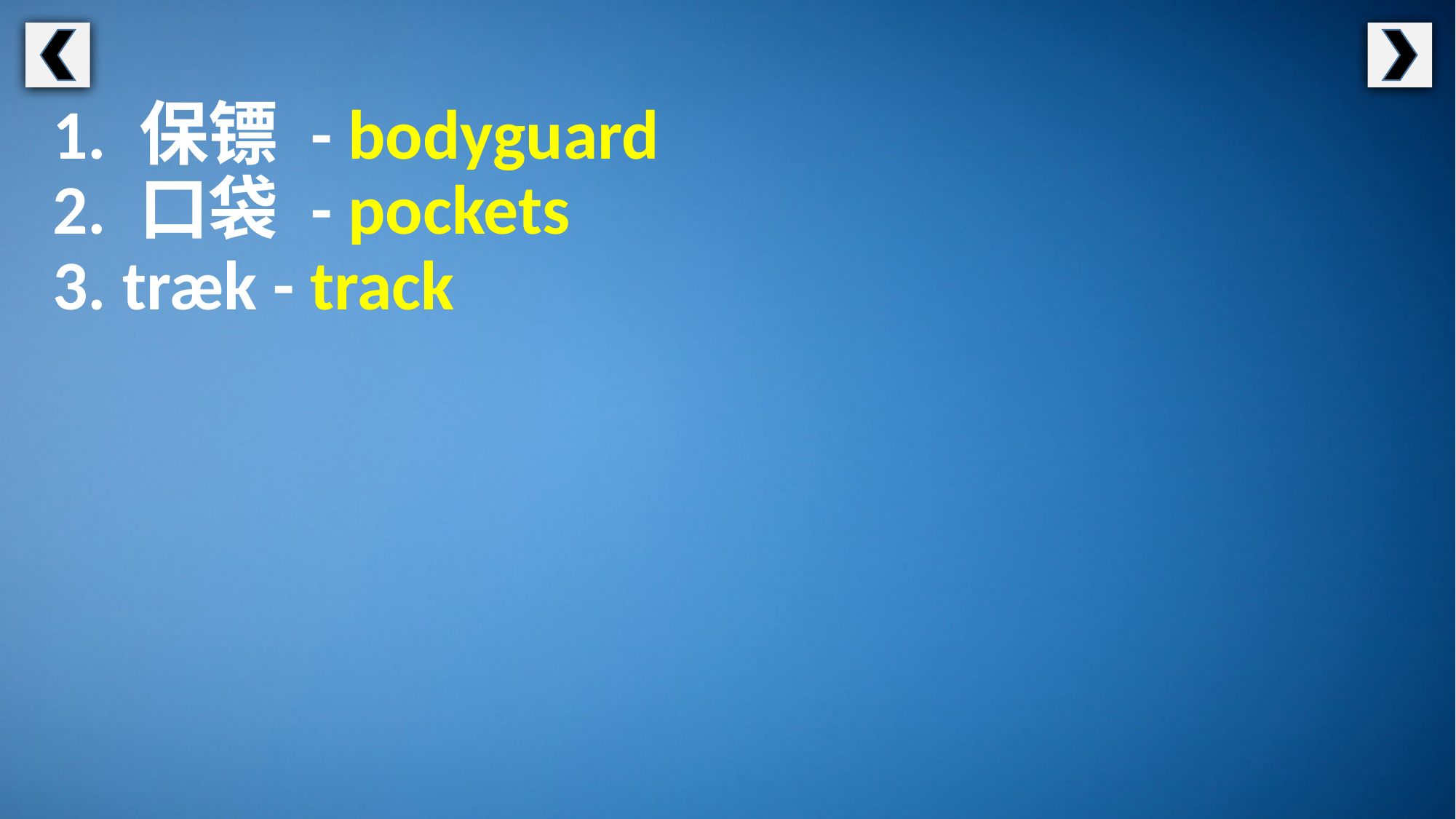

1. 保镖 - bodyguard
2. 口袋 - pockets
3. træk - track